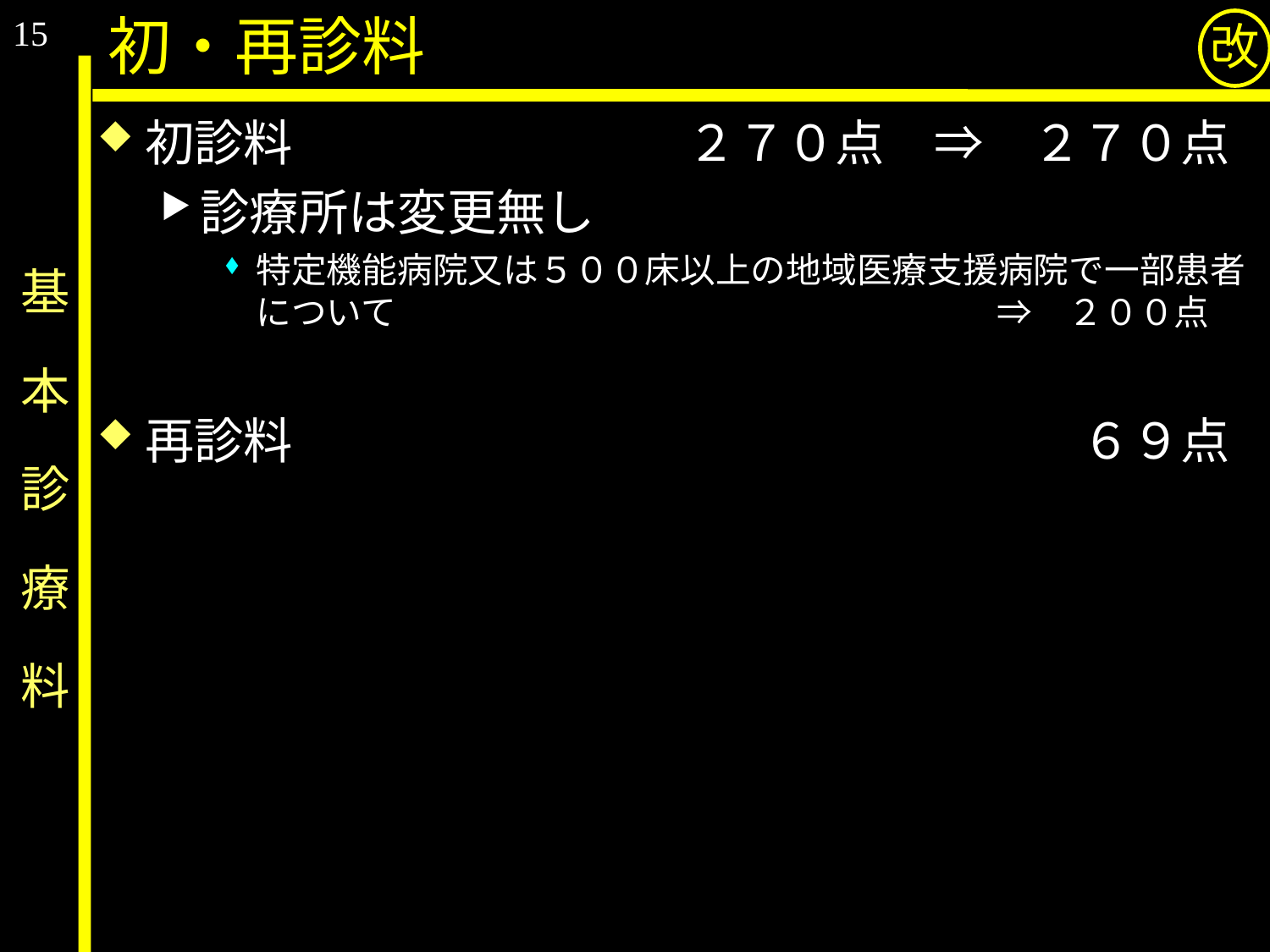

15
初・再診料
改

初診料　　　　　　　　２７０点　⇒　２７０点
診療所は変更無し
特定機能病院又は５００床以上の地域医療支援病院で一部患者について　　　　　　　　　　　　　　　　　⇒　２００点

再診料　　　　　　　　　　　　　　　　６９点

# 基　本　診　療　料